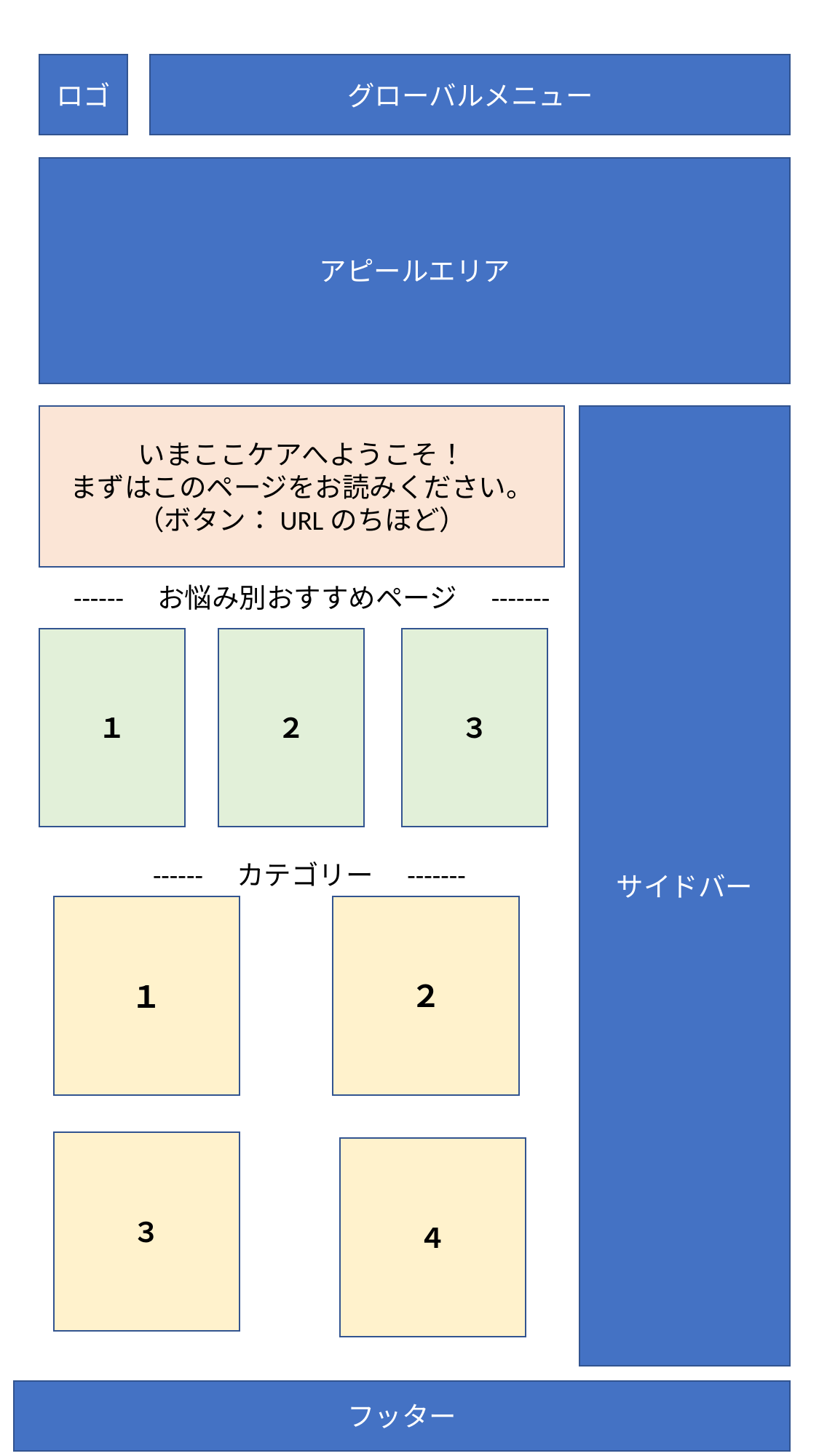

ロゴ
グローバルメニュー
アピールエリア
いまここケアへようこそ！
まずはこのページをお読みください。（ボタン：URLのちほど）
サイドバー
------　お悩み別おすすめページ　-------
１
２
３
------　カテゴリー　-------
２
１
３
４
フッター